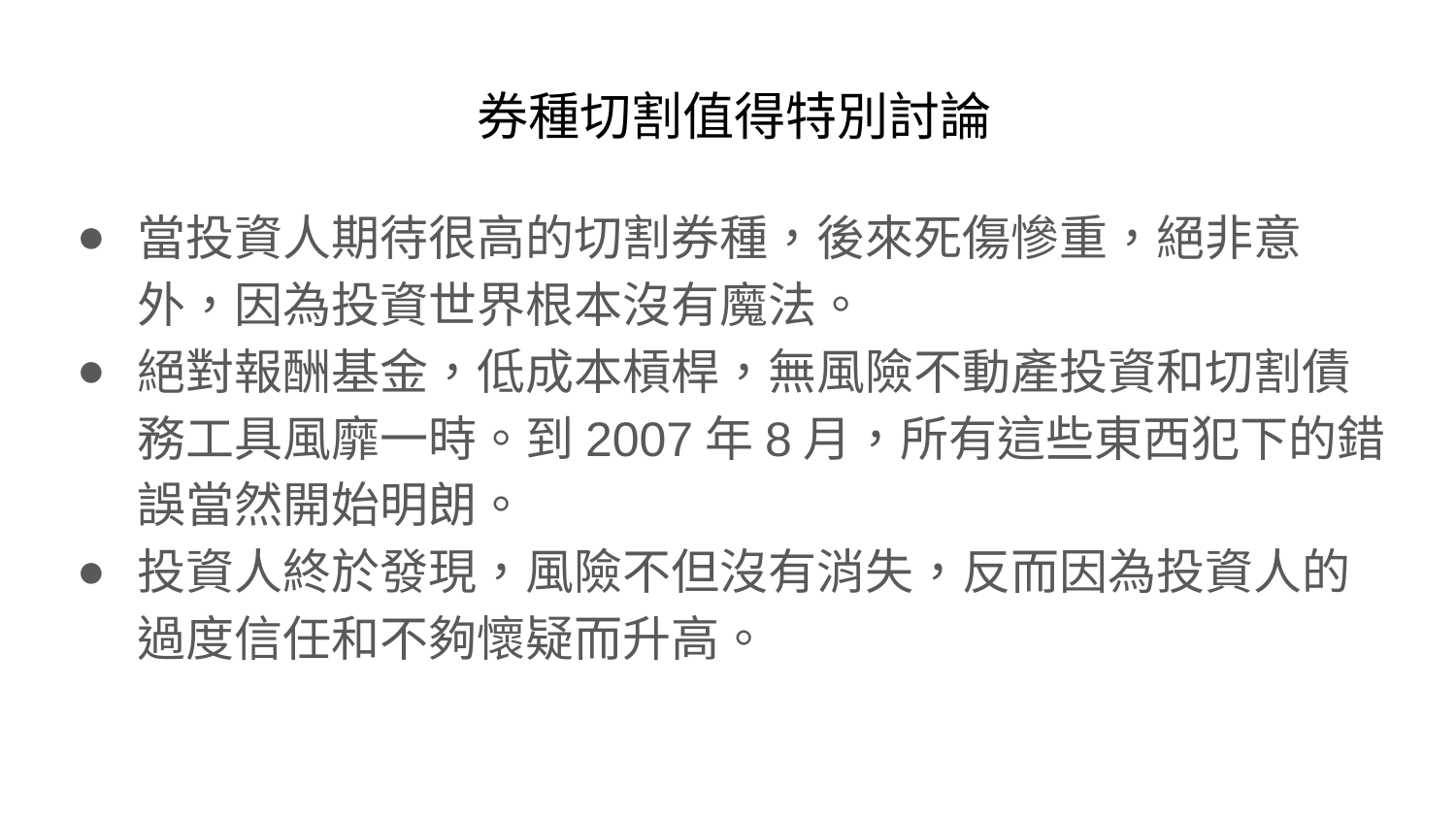

# 券種切割值得特別討論

當投資人期待很高的切割券種，後來死傷慘重，絕非意外，因為投資世界根本沒有魔法。
絕對報酬基金，低成本槓桿，無風險不動產投資和切割債務工具風靡一時。到2007年8月，所有這些東西犯下的錯誤當然開始明朗。
投資人終於發現，風險不但沒有消失，反而因為投資人的過度信任和不夠懷疑而升高。